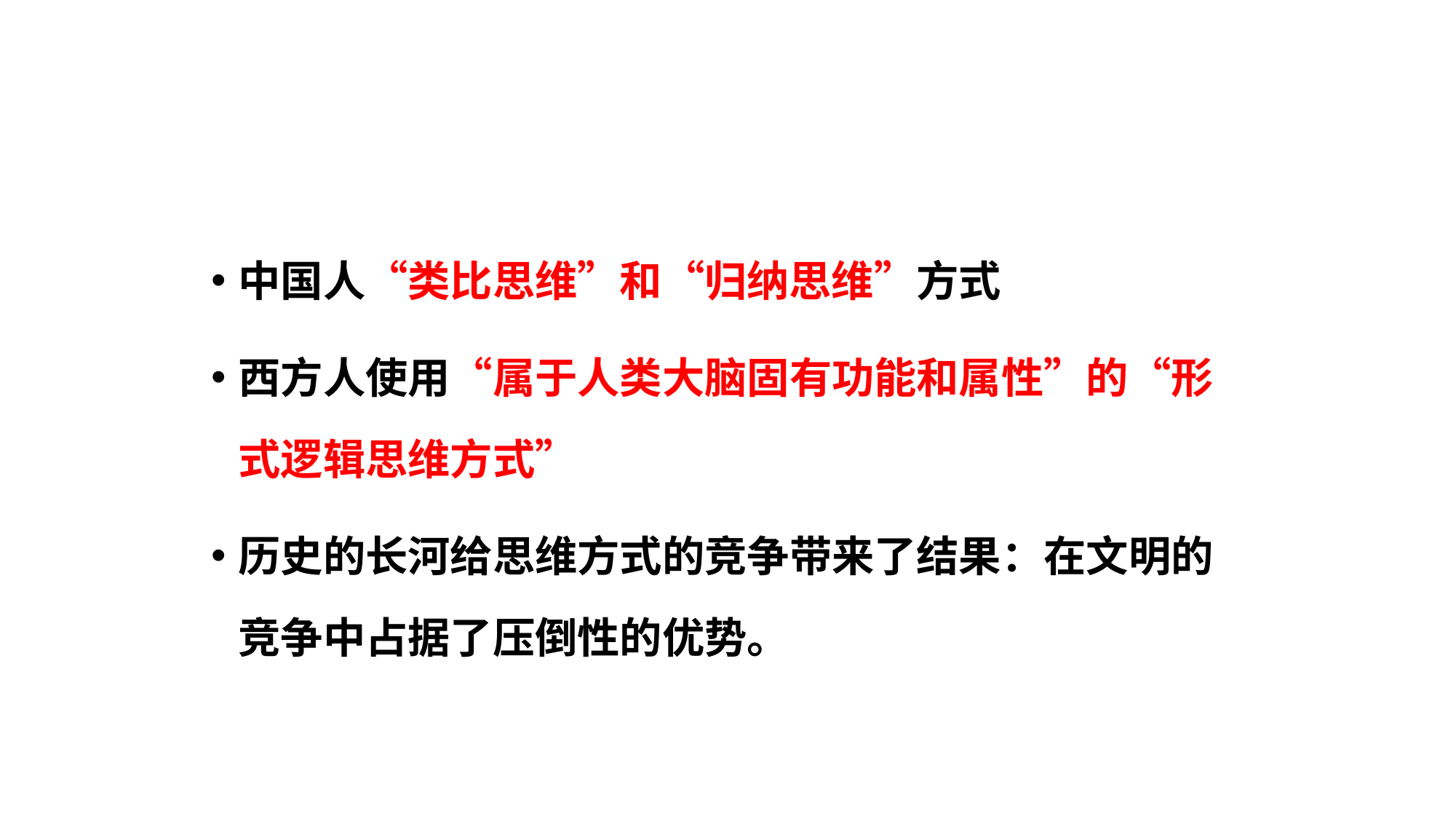

中国人“类比思维”和“归纳思维”方式
西方人使用“属于人类大脑固有功能和属性”的“形式逻辑思维方式”
历史的长河给思维方式的竞争带来了结果：在文明的竞争中占据了压倒性的优势。